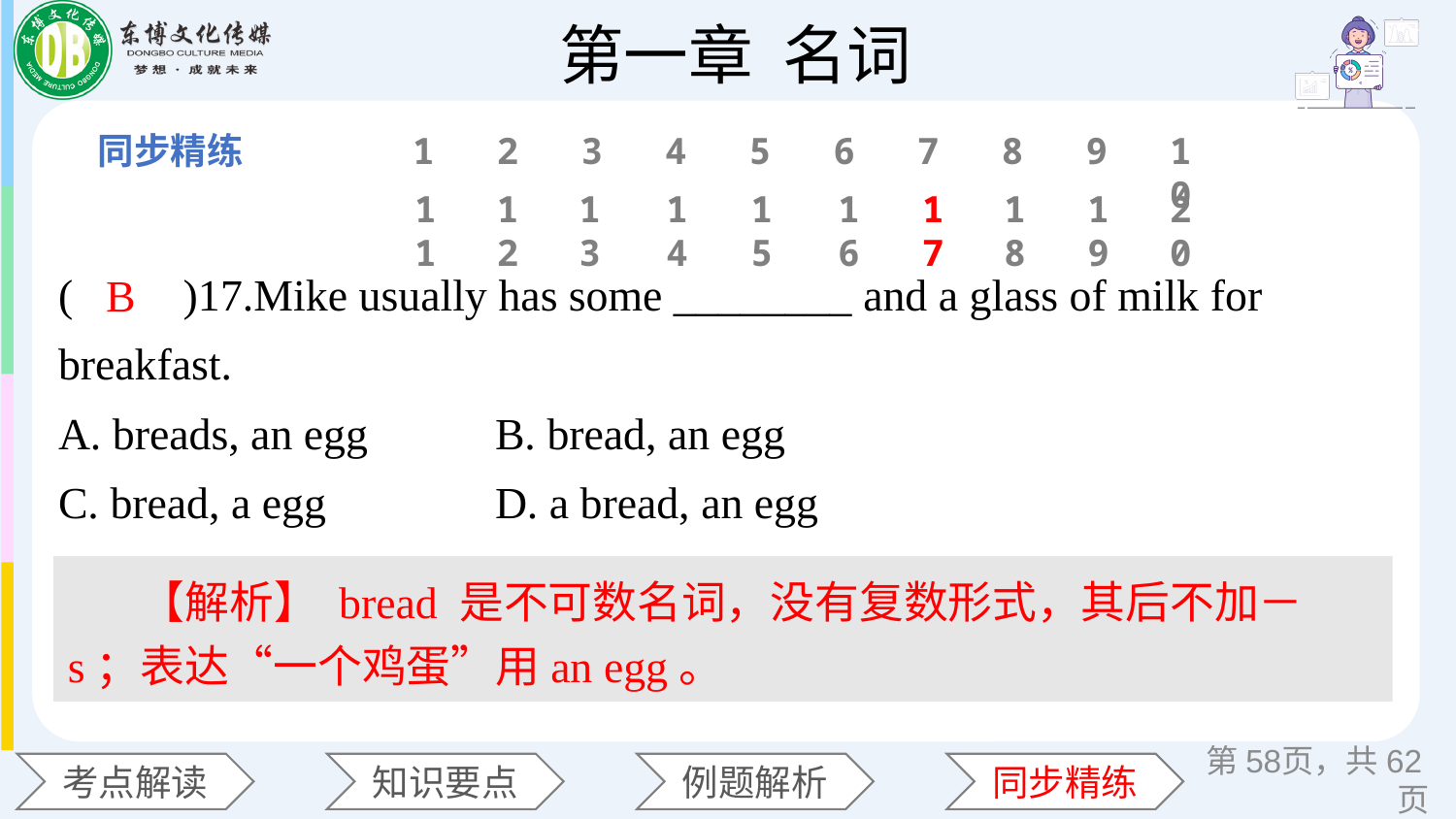

1
2
3
4
5
6
7
8
9
10
11
12
13
14
15
16
17
18
19
20
(　　)17.Mike usually has some ________ and a glass of milk for breakfast.
A. breads, an egg    	B. bread, an egg
C. bread, a egg    	D. a bread, an egg
B
【解析】 bread 是不可数名词，没有复数形式，其后不加－s；表达“一个鸡蛋”用an egg。
第58页，共62页